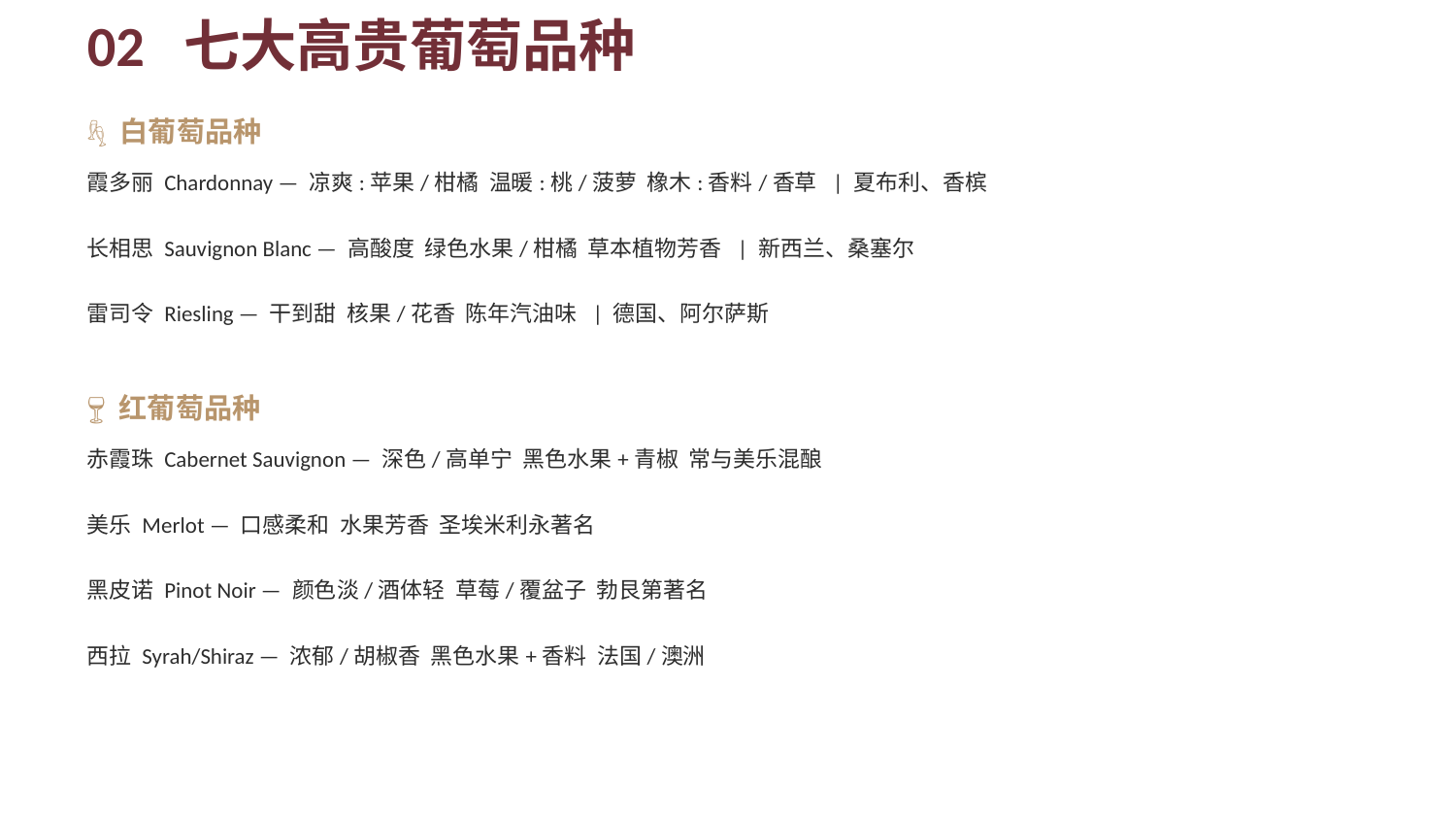

02  七大高贵葡萄品种
🥂 白葡萄品种
霞多丽 Chardonnay — 凉爽:苹果/柑橘  温暖:桃/菠萝  橡木:香料/香草  | 夏布利、香槟
长相思 Sauvignon Blanc — 高酸度  绿色水果/柑橘  草本植物芳香  | 新西兰、桑塞尔
雷司令 Riesling — 干到甜  核果/花香  陈年汽油味  | 德国、阿尔萨斯
🍷 红葡萄品种
赤霞珠 Cabernet Sauvignon — 深色/高单宁  黑色水果+青椒  常与美乐混酿
美乐 Merlot — 口感柔和  水果芳香  圣埃米利永著名
黑皮诺 Pinot Noir — 颜色淡/酒体轻  草莓/覆盆子  勃艮第著名
西拉 Syrah/Shiraz — 浓郁/胡椒香  黑色水果+香料  法国/澳洲